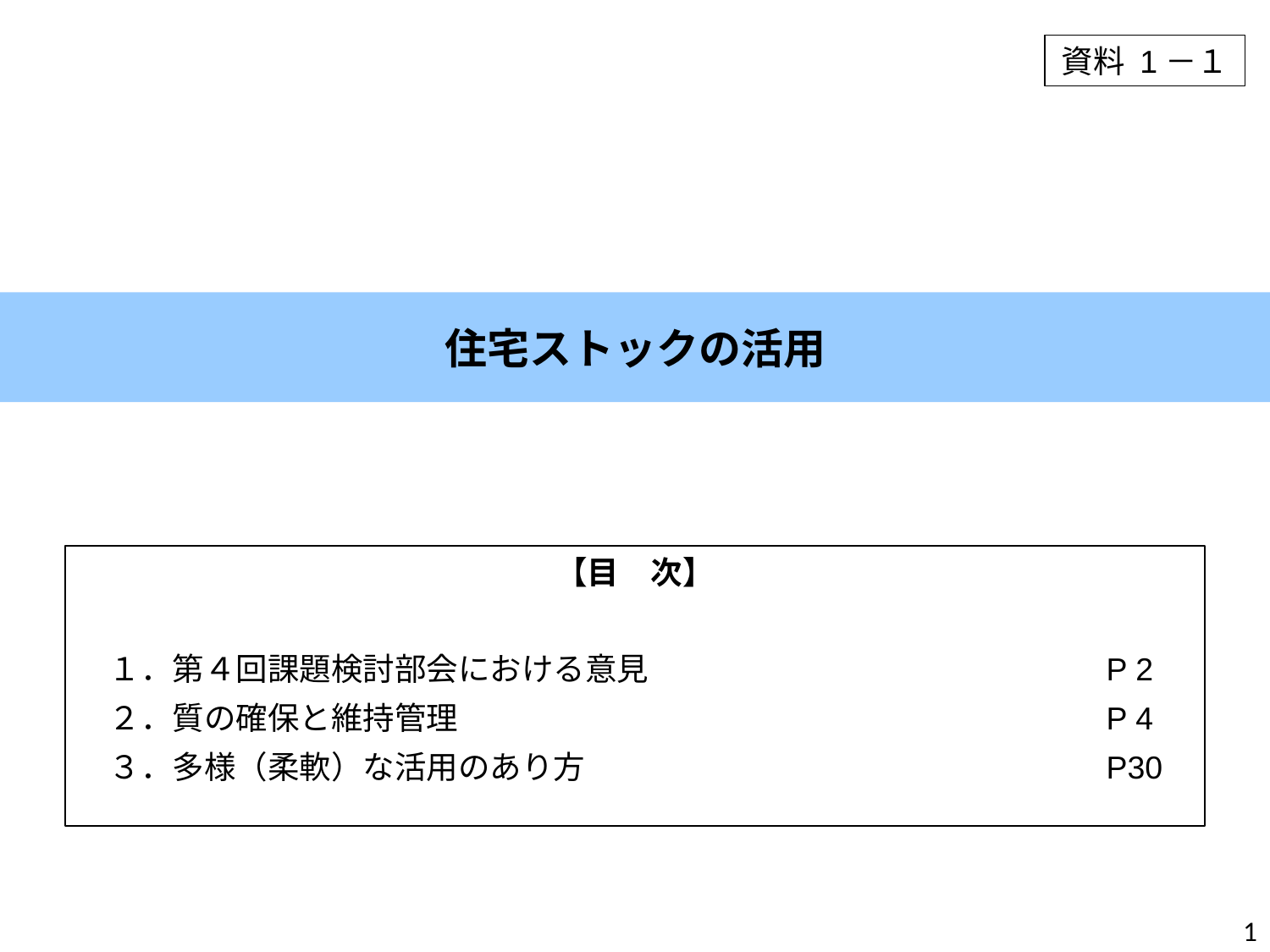

資料 1－１
住宅ストックの活用
【目　次】

　１．第４回課題検討部会における意見				P 2
　２．質の確保と維持管理						P 4
　３．多様（柔軟）な活用のあり方					P30
1